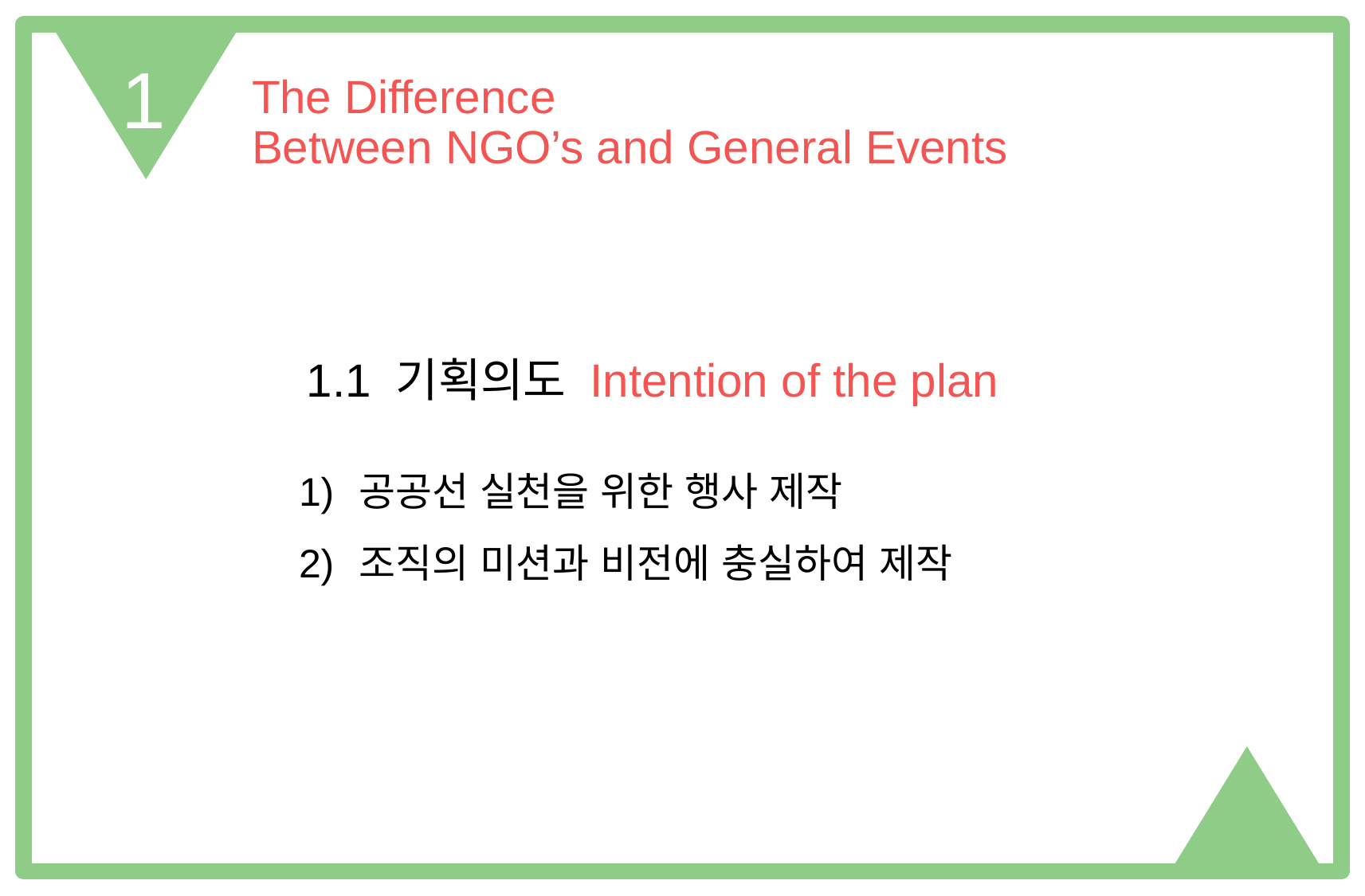

1
The Difference
Between NGO’s and General Events
1.1 기획의도 Intention of the plan
공공선 실천을 위한 행사 제작
조직의 미션과 비전에 충실하여 제작